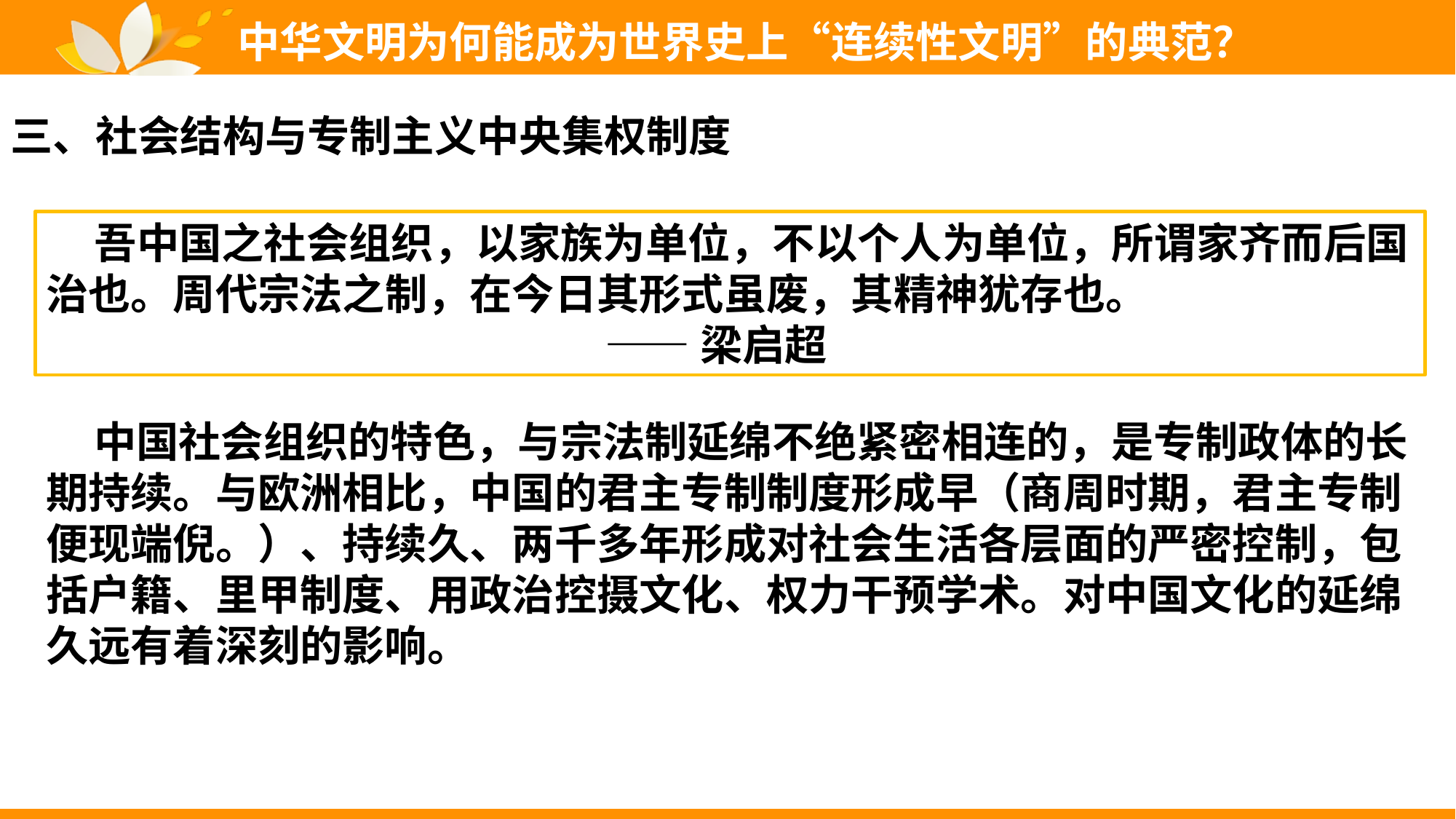

中华文明为何能成为世界史上“连续性文明”的典范？
三、社会结构与专制主义中央集权制度
    吾中国之社会组织，以家族为单位，不以个人为单位，所谓家齐而后国治也。周代宗法之制，在今日其形式虽废，其精神犹存也。
                                                          ——梁启超
    中国社会组织的特色，与宗法制延绵不绝紧密相连的，是专制政体的长期持续。与欧洲相比，中国的君主专制制度形成早（商周时期，君主专制便现端倪。）、持续久、两千多年形成对社会生活各层面的严密控制，包括户籍、里甲制度、用政治控摄文化、权力干预学术。对中国文化的延绵久远有着深刻的影响。